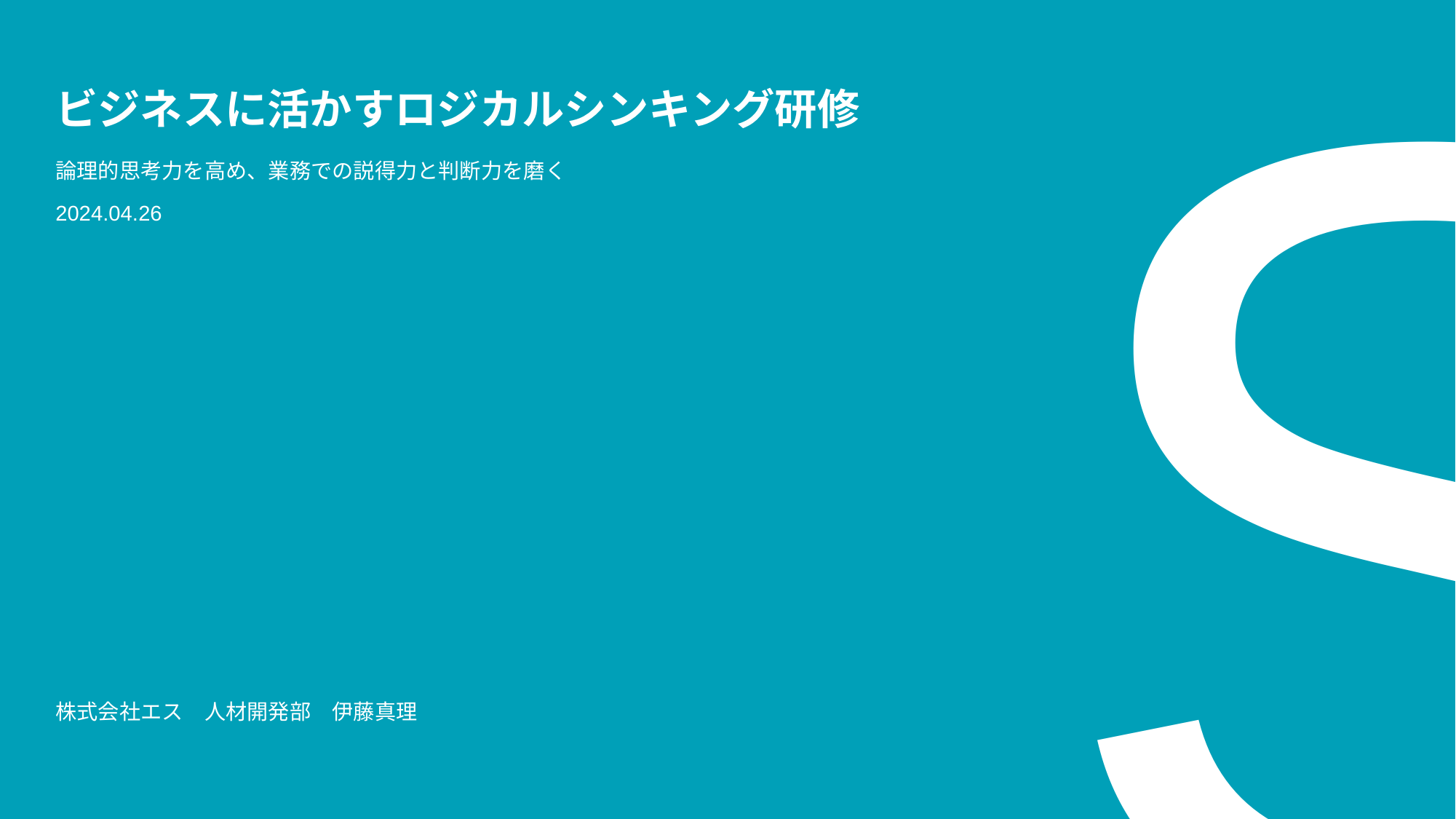

S
ビジネスに活かすロジカルシンキング研修
論理的思考力を高め、業務での説得力と判断力を磨く
2024.04.26
株式会社エス　人材開発部　伊藤真理